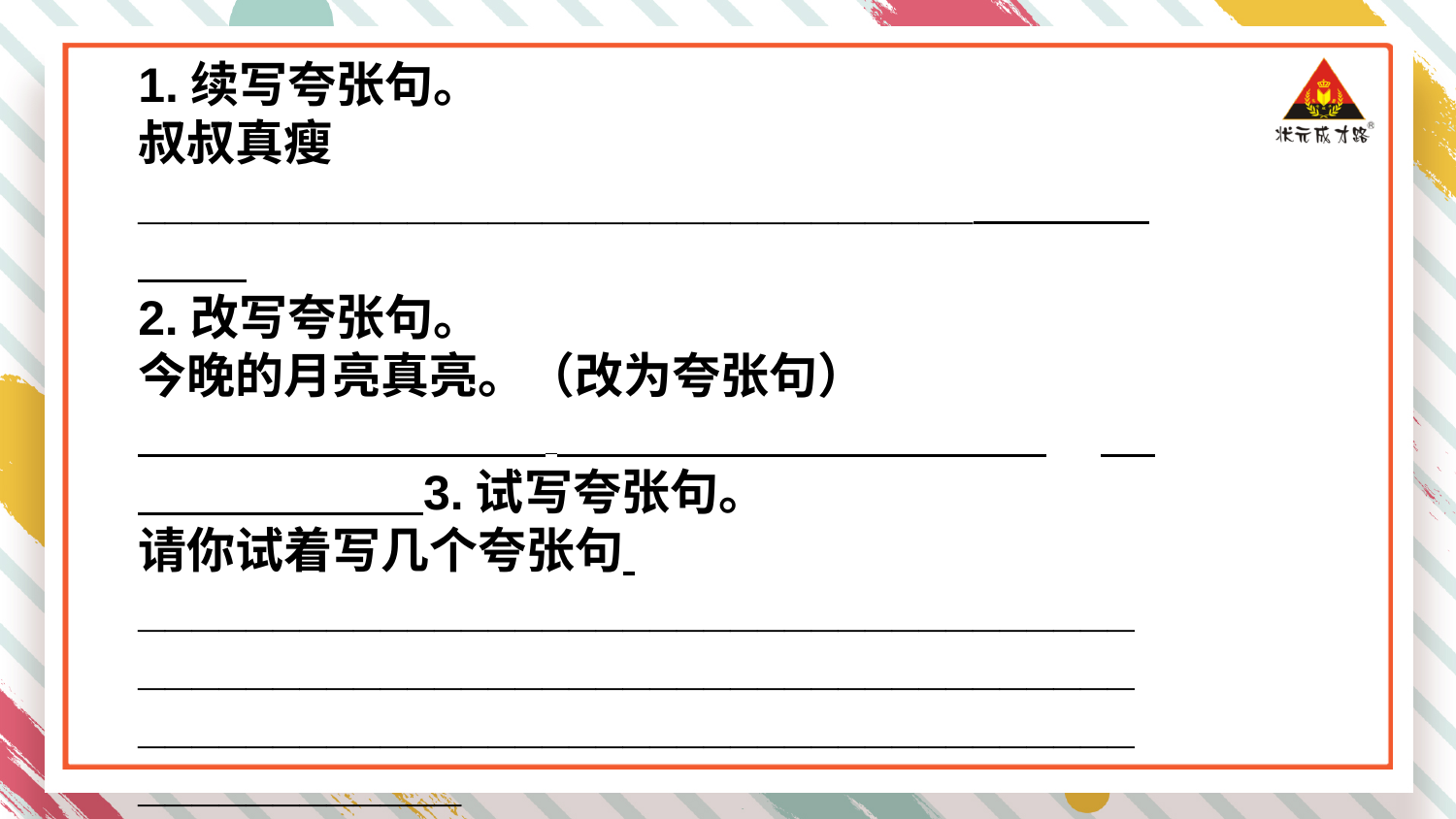

1.续写夸张句。
叔叔真瘦_______________________________
2.改写夸张句。
今晚的月亮真亮。（改为夸张句）
                                                                                                  3.试写夸张句。
请你试着写几个夸张句
___________________________________________________________________________________________________________________________
_________________________________________
_________________________________________